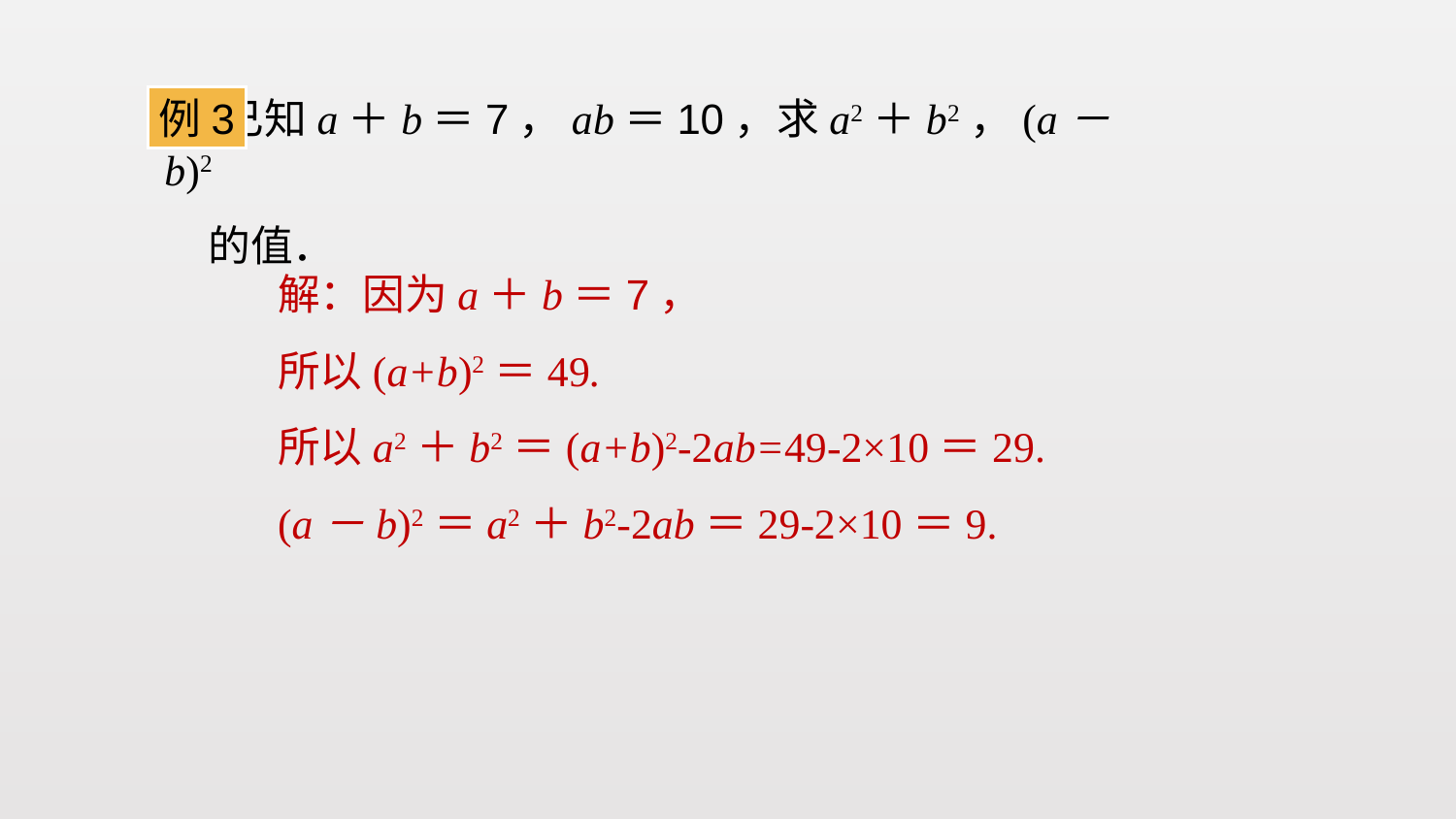

例3
     已知a＋b＝7，ab＝10，求a2＋b2，(a－b)2
      的值．
解：因为a＋b＝7，
所以(a+b)2＝49.
所以a2＋b2＝(a+b)2-2ab=49-2×10＝29.
(a－b)2＝a2＋b2-2ab＝29-2×10＝9.